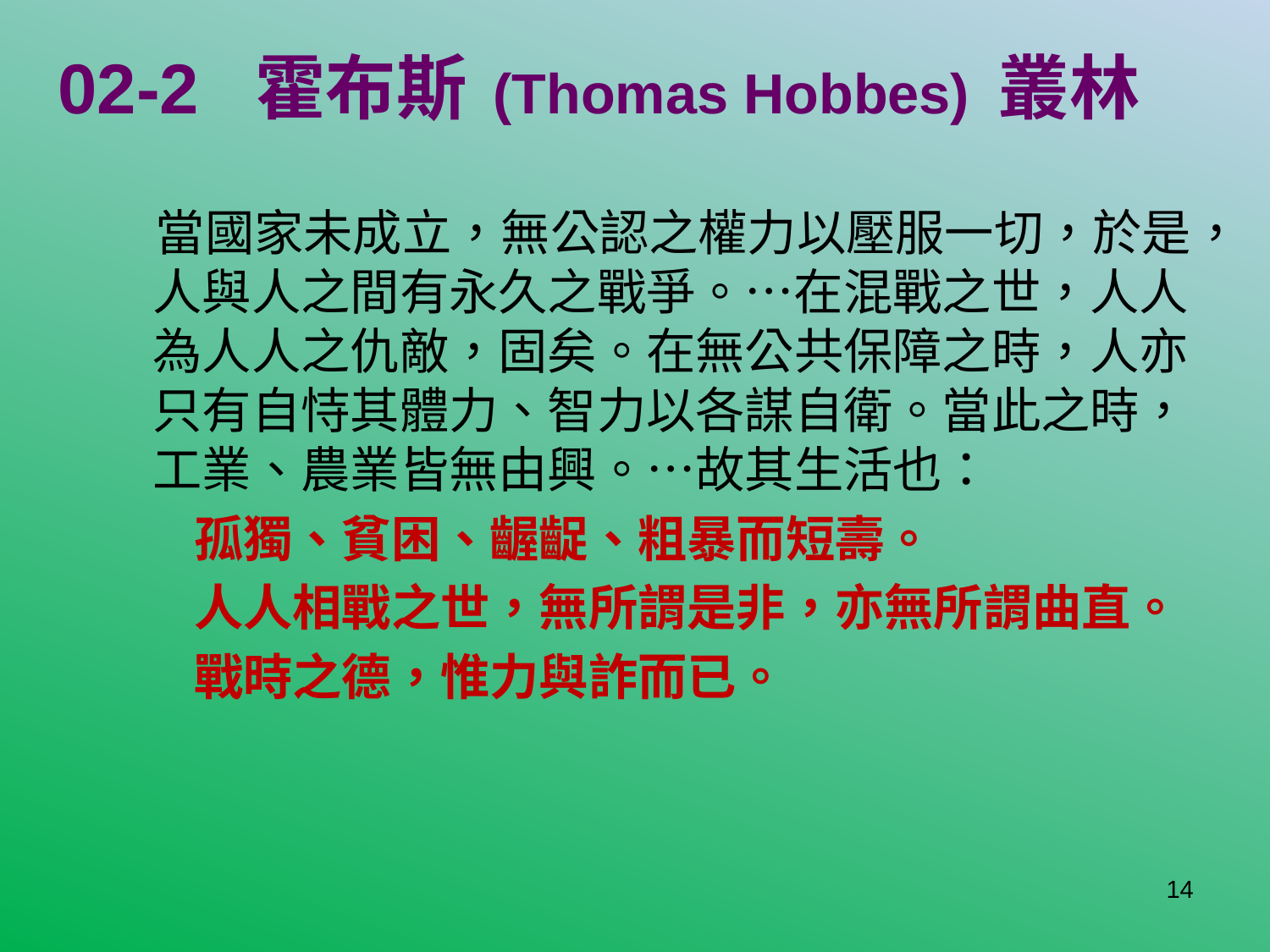

# 02-2  霍布斯 (Thomas Hobbes) 叢林
當國家未成立，無公認之權力以壓服一切，於是，人與人之間有永久之戰爭。…在混戰之世，人人為人人之仇敵，固矣。在無公共保障之時，人亦只有自恃其體力、智力以各謀自衛。當此之時，工業、農業皆無由興。…故其生活也：
孤獨、貧困、齷齪、粗暴而短壽。
人人相戰之世，無所謂是非，亦無所謂曲直。
戰時之德，惟力與詐而已。

14